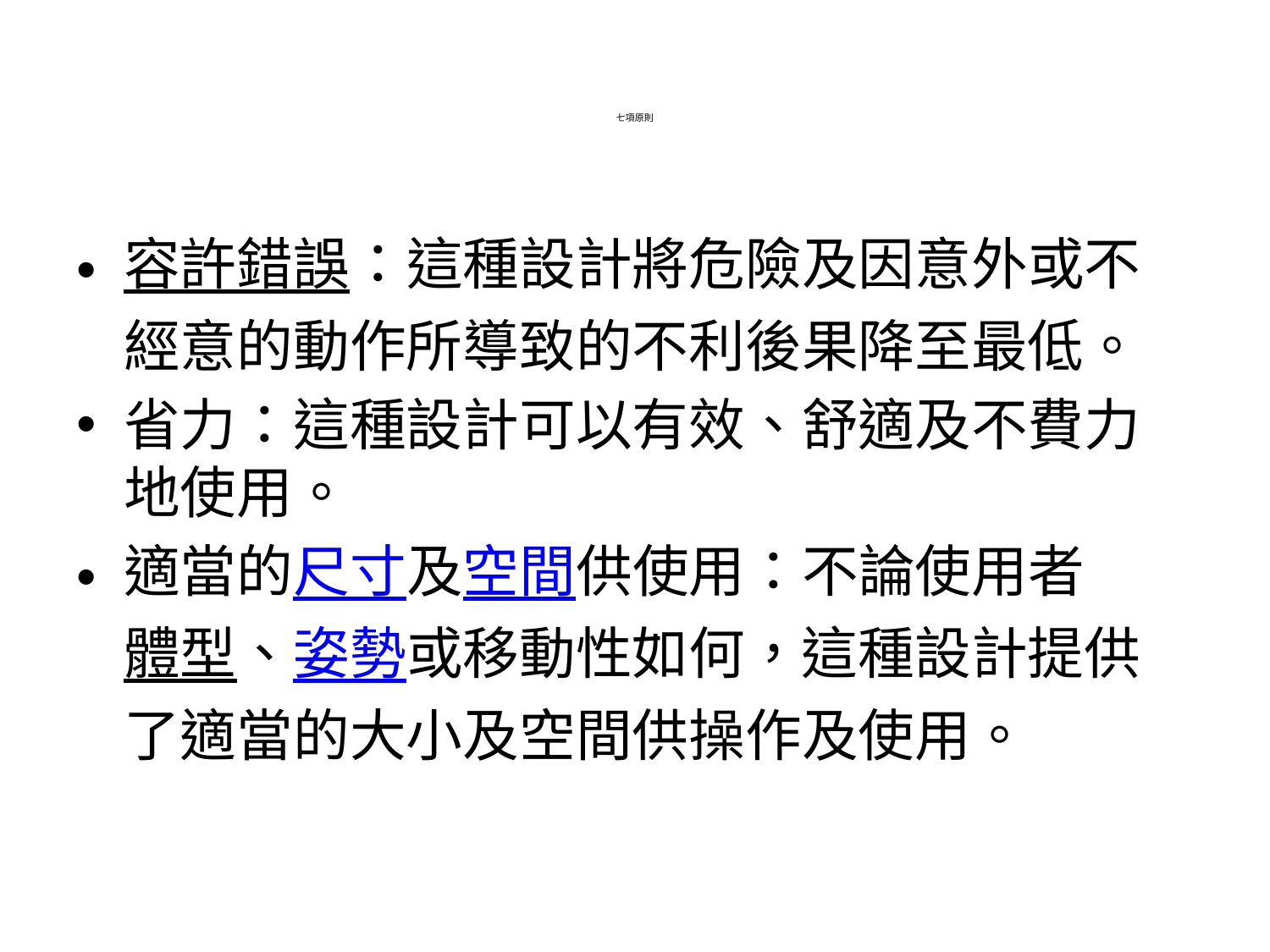

# 七項原則
容許錯誤：這種設計將危險及因意外或不經意的動作所導致的不利後果降至最低。
省力：這種設計可以有效、舒適及不費力地使用。
適當的尺寸及空間供使用：不論使用者體型、姿勢或移動性如何，這種設計提供了適當的大小及空間供操作及使用。